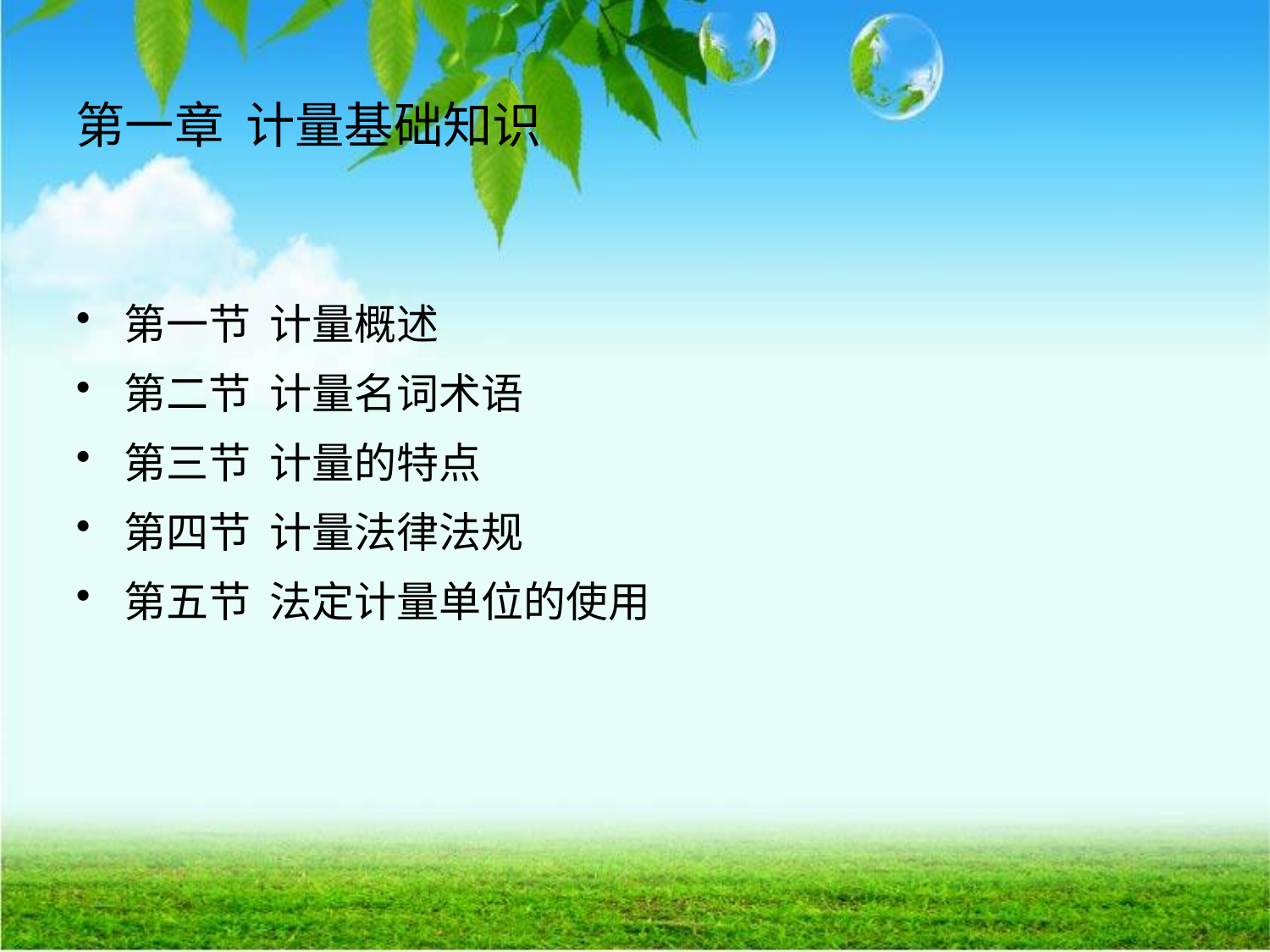

# 第一章  计量基础知识

第一节  计量概述
第二节  计量名词术语
第三节  计量的特点
第四节  计量法律法规
第五节  法定计量单位的使用